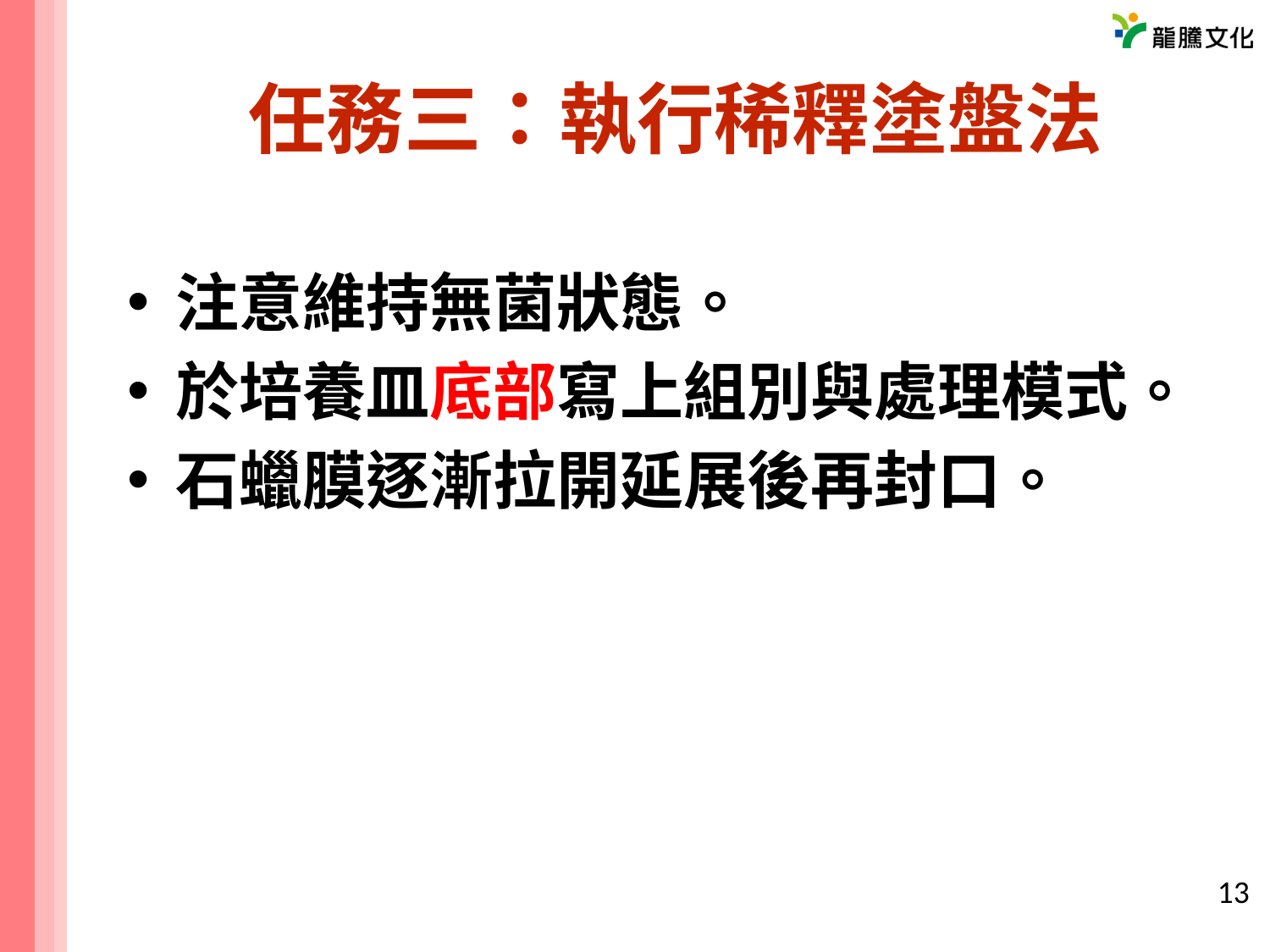

任務三：執行稀釋塗盤法
注意維持無菌狀態。
於培養皿底部寫上組別與處理模式。
石蠟膜逐漸拉開延展後再封口。
13